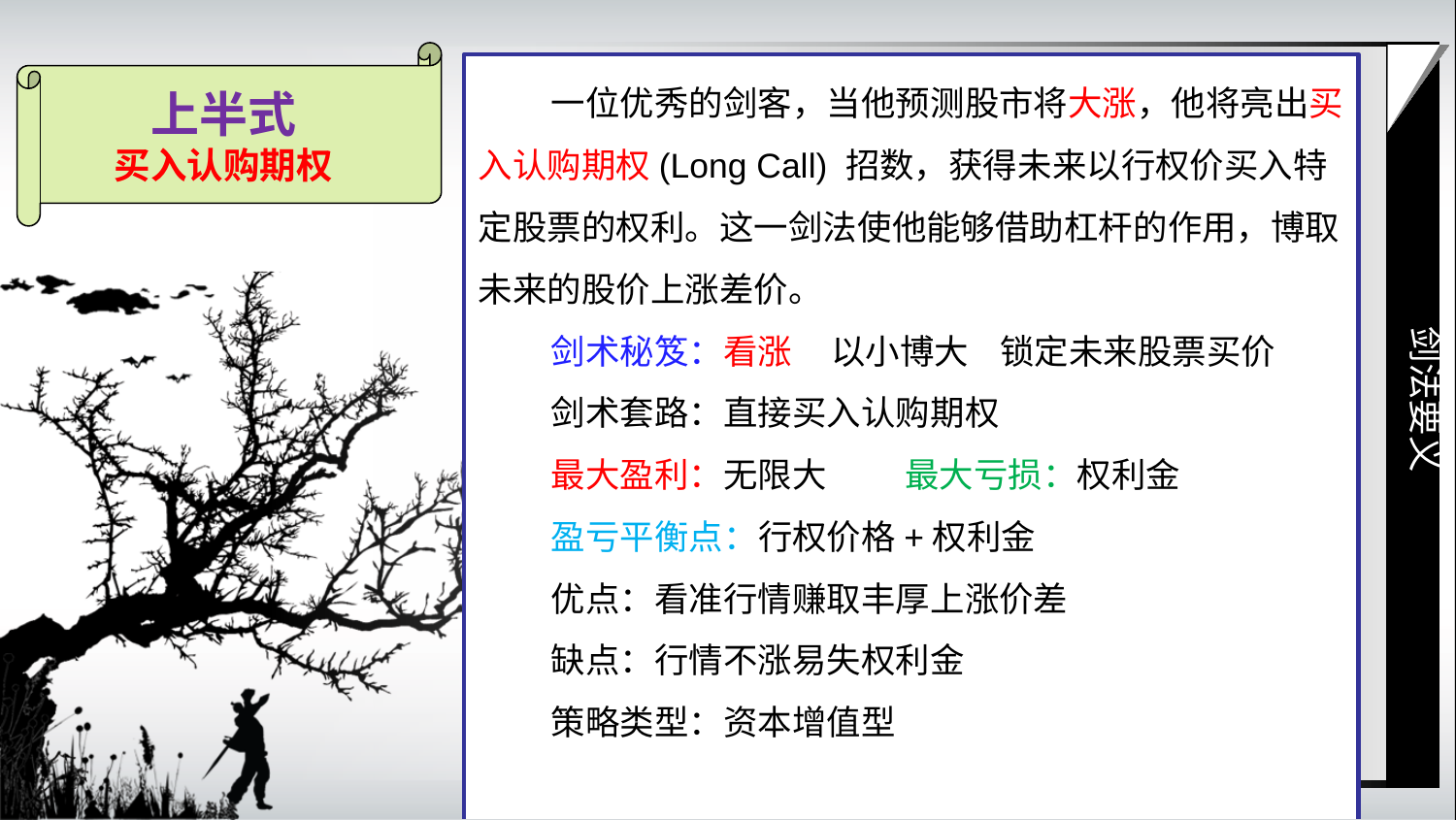

剑法要义
一位优秀的剑客，当他预测股市将大涨，他将亮出买入认购期权(Long Call) 招数，获得未来以行权价买入特定股票的权利。这一剑法使他能够借助杠杆的作用，博取未来的股价上涨差价。
剑术秘笈：看涨     以小博大    锁定未来股票买价
剑术套路：直接买入认购期权
最大盈利：无限大          最大亏损：权利金
盈亏平衡点：行权价格+权利金
优点：看准行情赚取丰厚上涨价差
缺点：行情不涨易失权利金
策略类型：资本增值型

上半式
买入认购期权